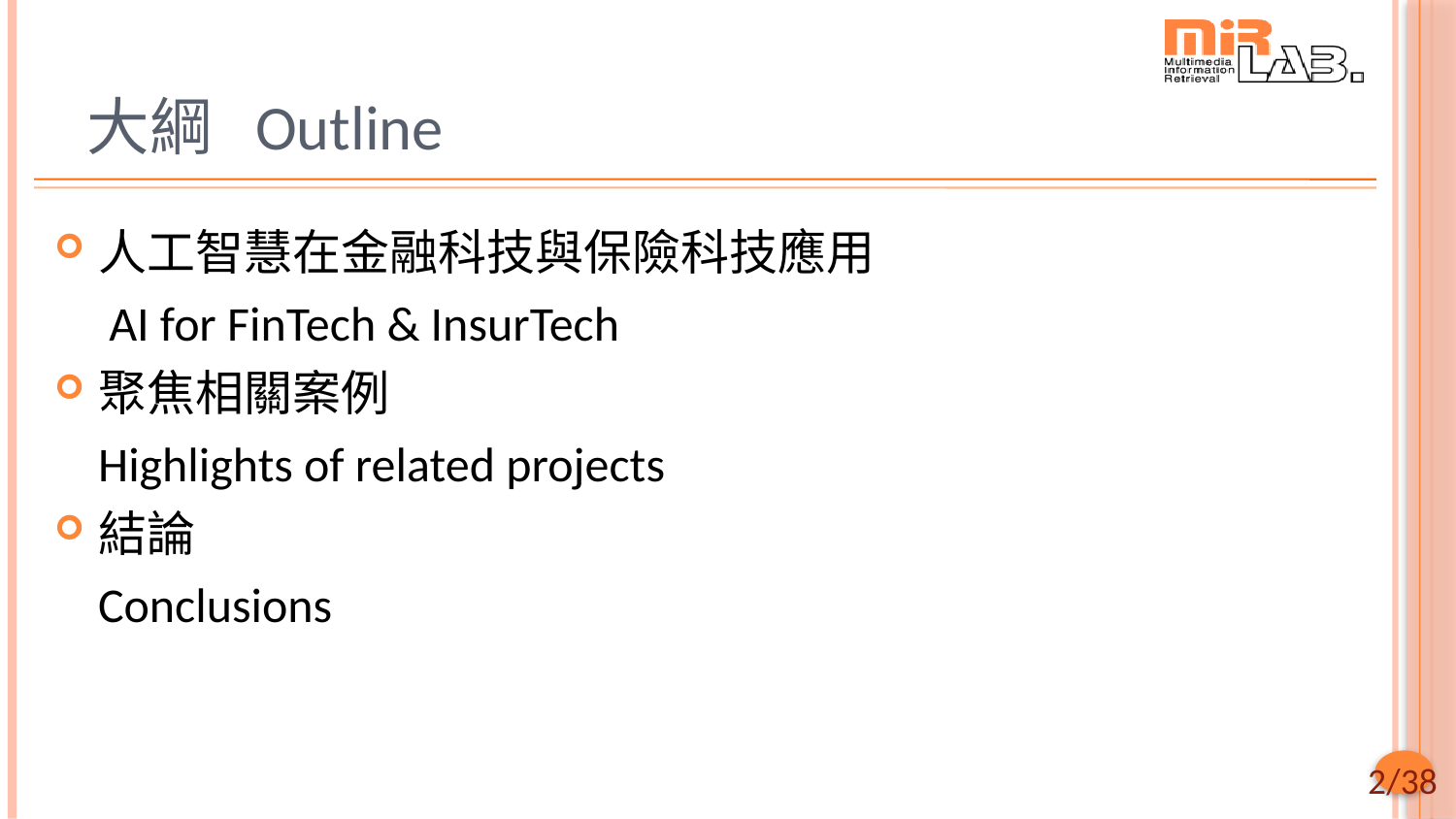

# 大綱  Outline
人工智慧在金融科技與保險科技應用
     AI for FinTech & InsurTech
聚焦相關案例
    Highlights of related projects
結論
    Conclusions